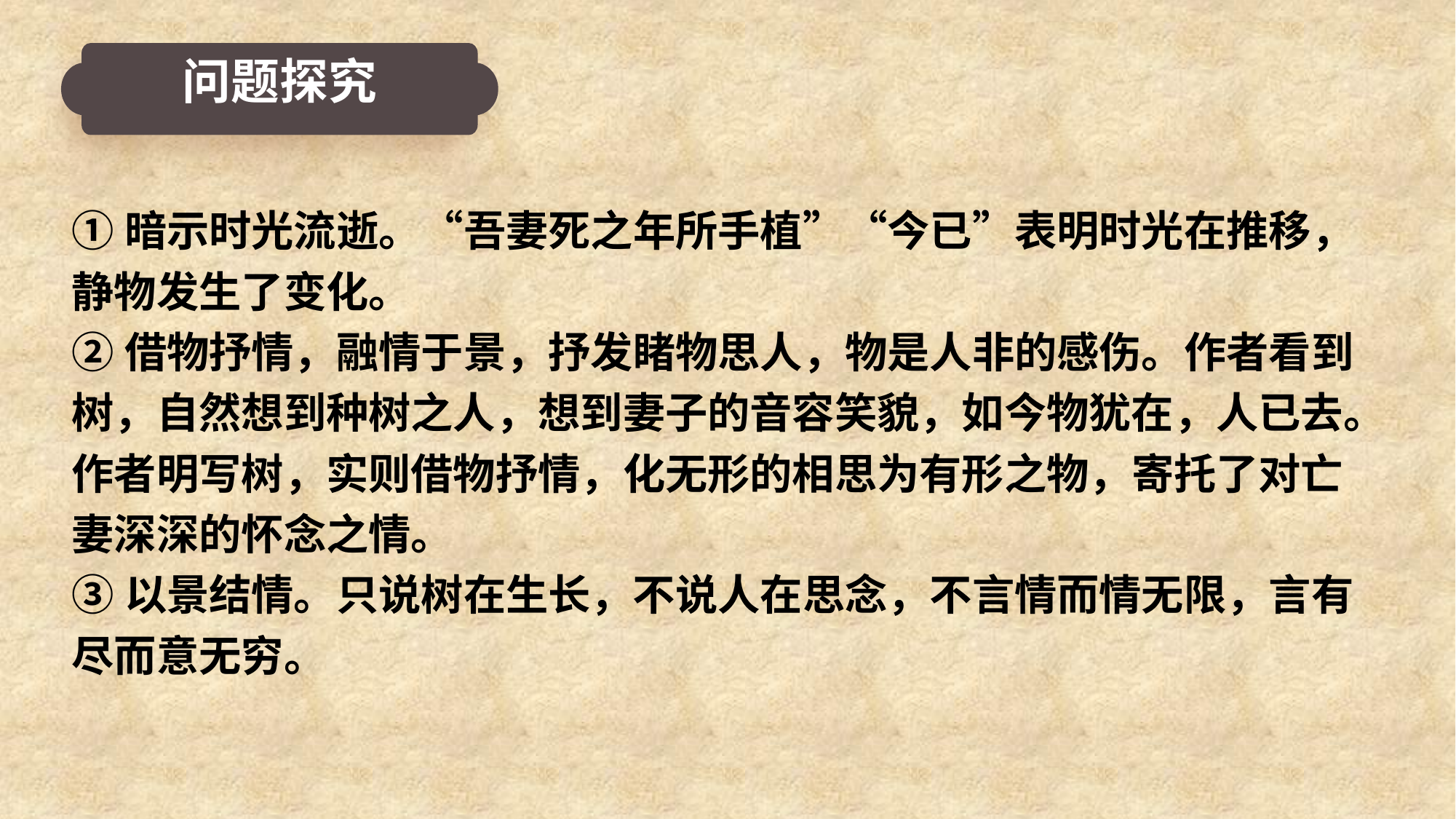

问题探究
①暗示时光流逝。“吾妻死之年所手植”“今已”表明时光在推移，静物发生了变化。
②借物抒情，融情于景，抒发睹物思人，物是人非的感伤。作者看到树，自然想到种树之人，想到妻子的音容笑貌，如今物犹在，人已去。作者明写树，实则借物抒情，化无形的相思为有形之物，寄托了对亡妻深深的怀念之情。
③以景结情。只说树在生长，不说人在思念，不言情而情无限，言有尽而意无穷。